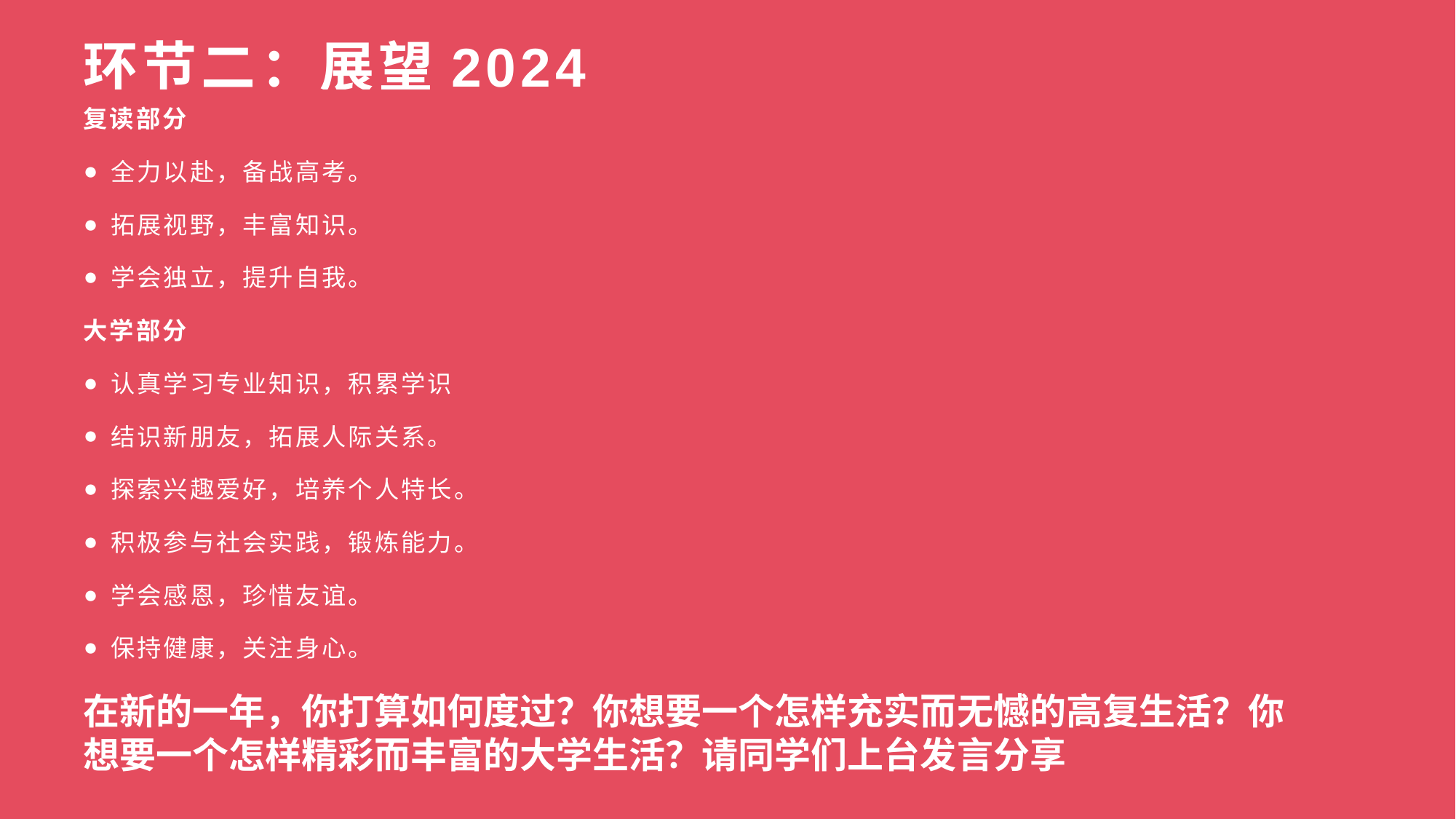

# 环节二：展望2024
复读部分
全力以赴，备战高考。
拓展视野，丰富知识。
学会独立，提升自我。
大学部分
认真学习专业知识，积累学识
结识新朋友，拓展人际关系。
探索兴趣爱好，培养个人特长。
积极参与社会实践，锻炼能力。
学会感恩，珍惜友谊。
保持健康，关注身心。
在新的一年，你打算如何度过？你想要一个怎样充实而无憾的高复生活？你想要一个怎样精彩而丰富的大学生活？请同学们上台发言分享